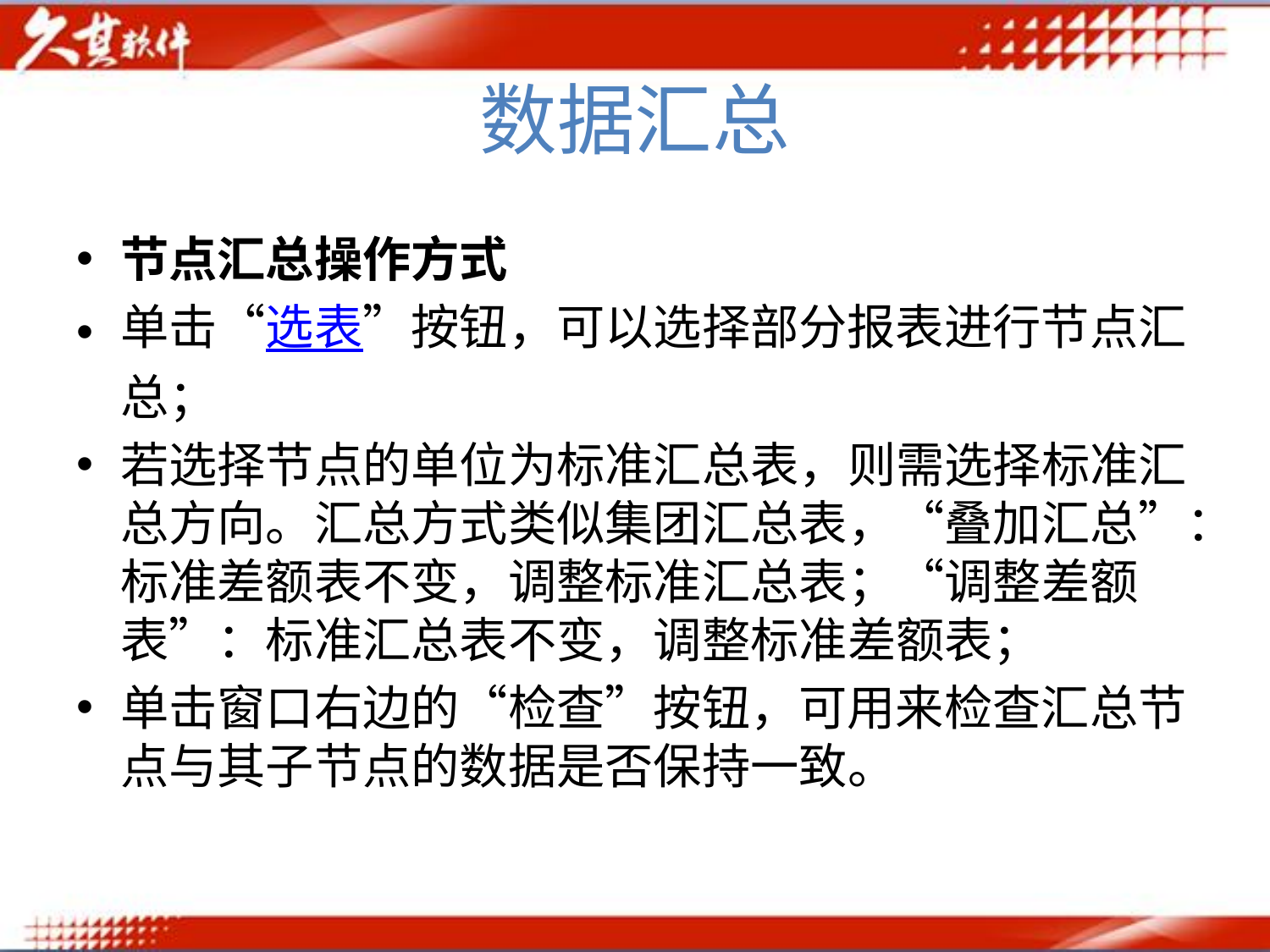

# 数据汇总
节点汇总操作方式
单击“选表”按钮，可以选择部分报表进行节点汇总；
若选择节点的单位为标准汇总表，则需选择标准汇总方向。汇总方式类似集团汇总表，“叠加汇总”：标准差额表不变，调整标准汇总表；“调整差额表”：标准汇总表不变，调整标准差额表；
单击窗口右边的“检查”按钮，可用来检查汇总节点与其子节点的数据是否保持一致。